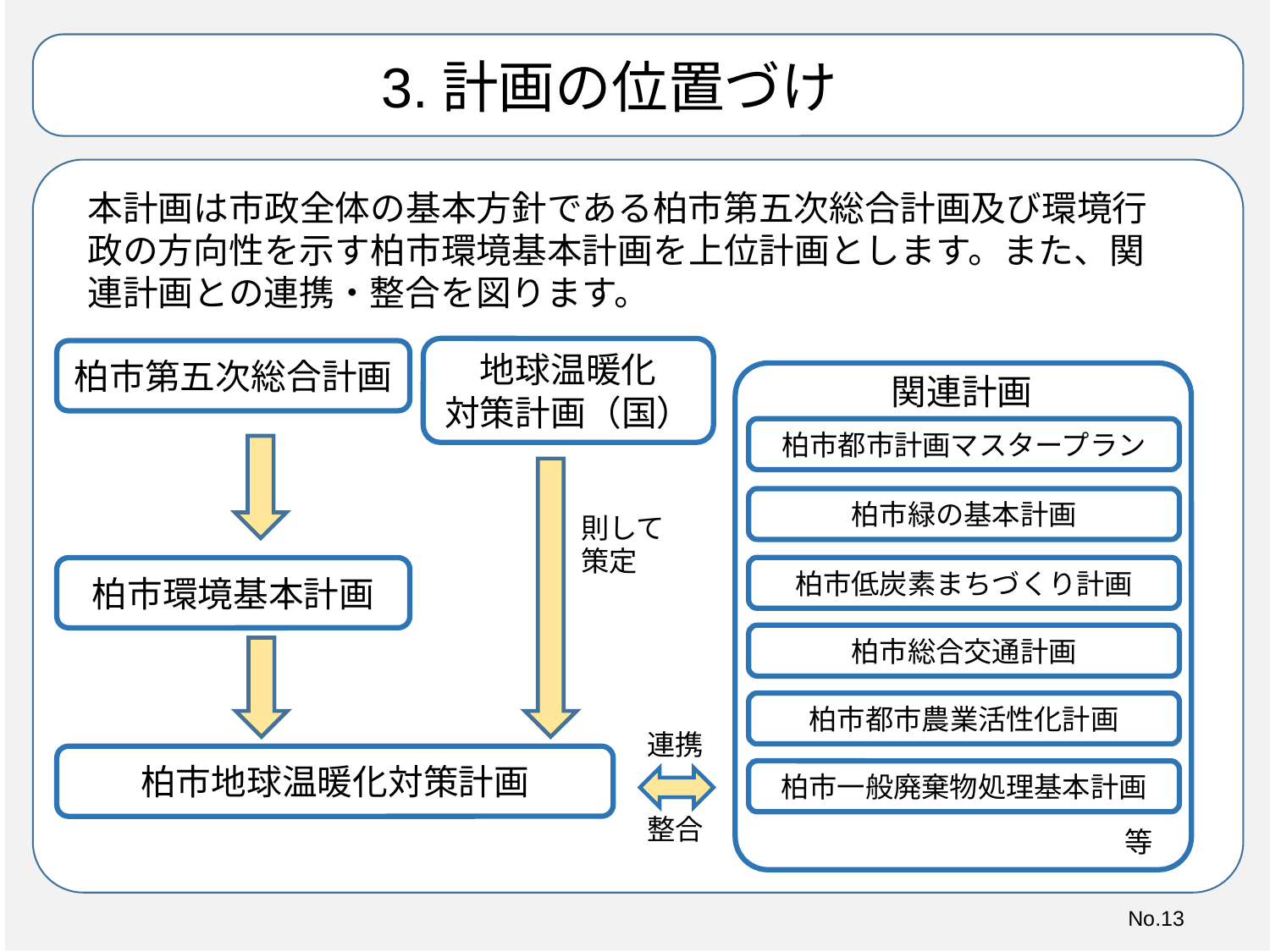

3.計画の位置づけ
本計画は市政全体の基本方針である柏市第五次総合計画及び環境行政の方向性を示す柏市環境基本計画を上位計画とします。また、関連計画との連携・整合を図ります。
地球温暖化
対策計画（国）
柏市第五次総合計画

関連計画
柏市都市計画マスタープラン

柏市緑の基本計画
則して策定
柏市低炭素まちづくり計画
柏市環境基本計画
柏市総合交通計画

柏市都市農業活性化計画
連携
柏市地球温暖化対策計画
柏市一般廃棄物処理基本計画

整合
等
No.13